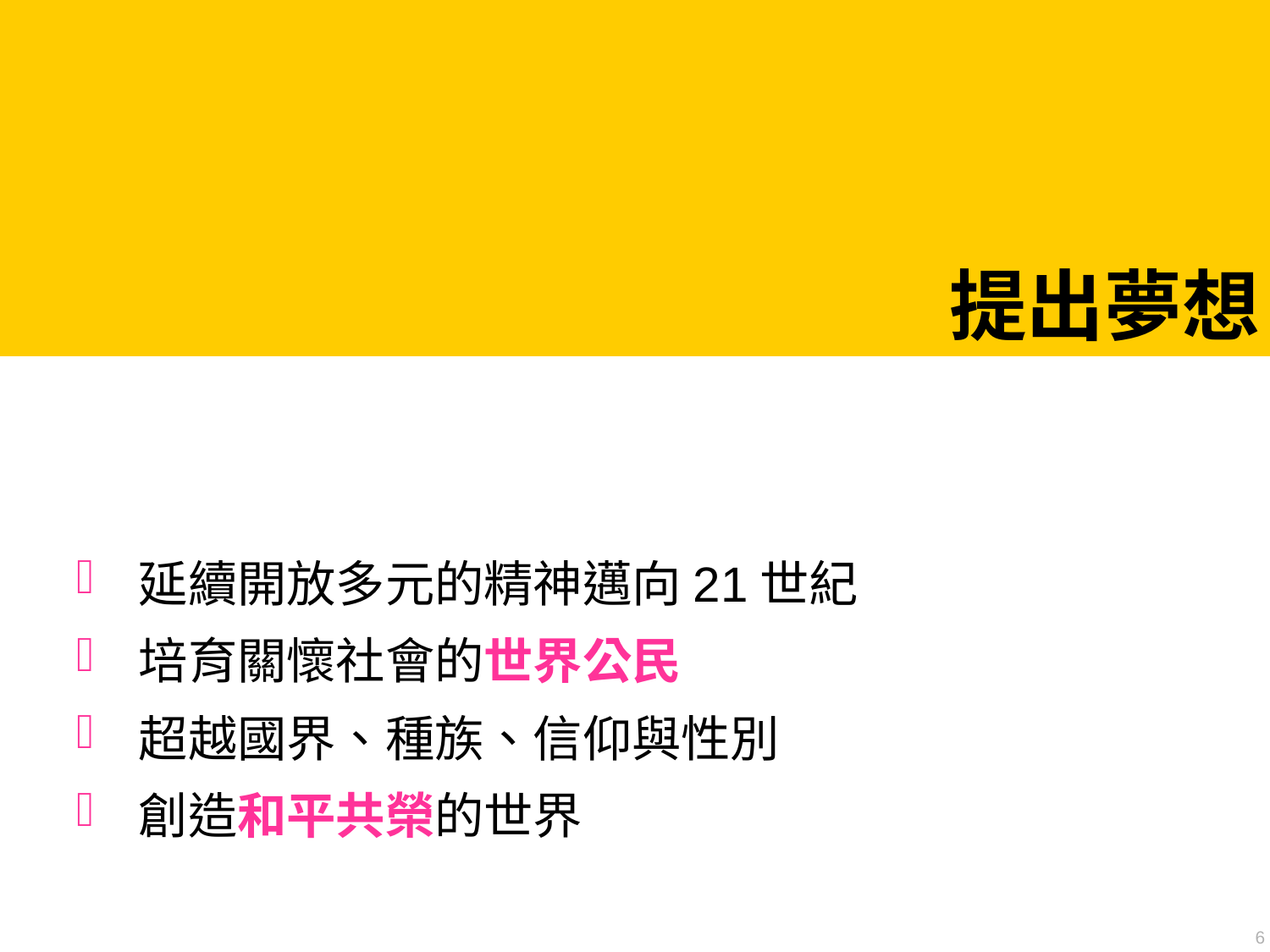

# 提出夢想
延續開放多元的精神邁向21世紀
培育關懷社會的世界公民
超越國界、種族、信仰與性別
創造和平共榮的世界
6